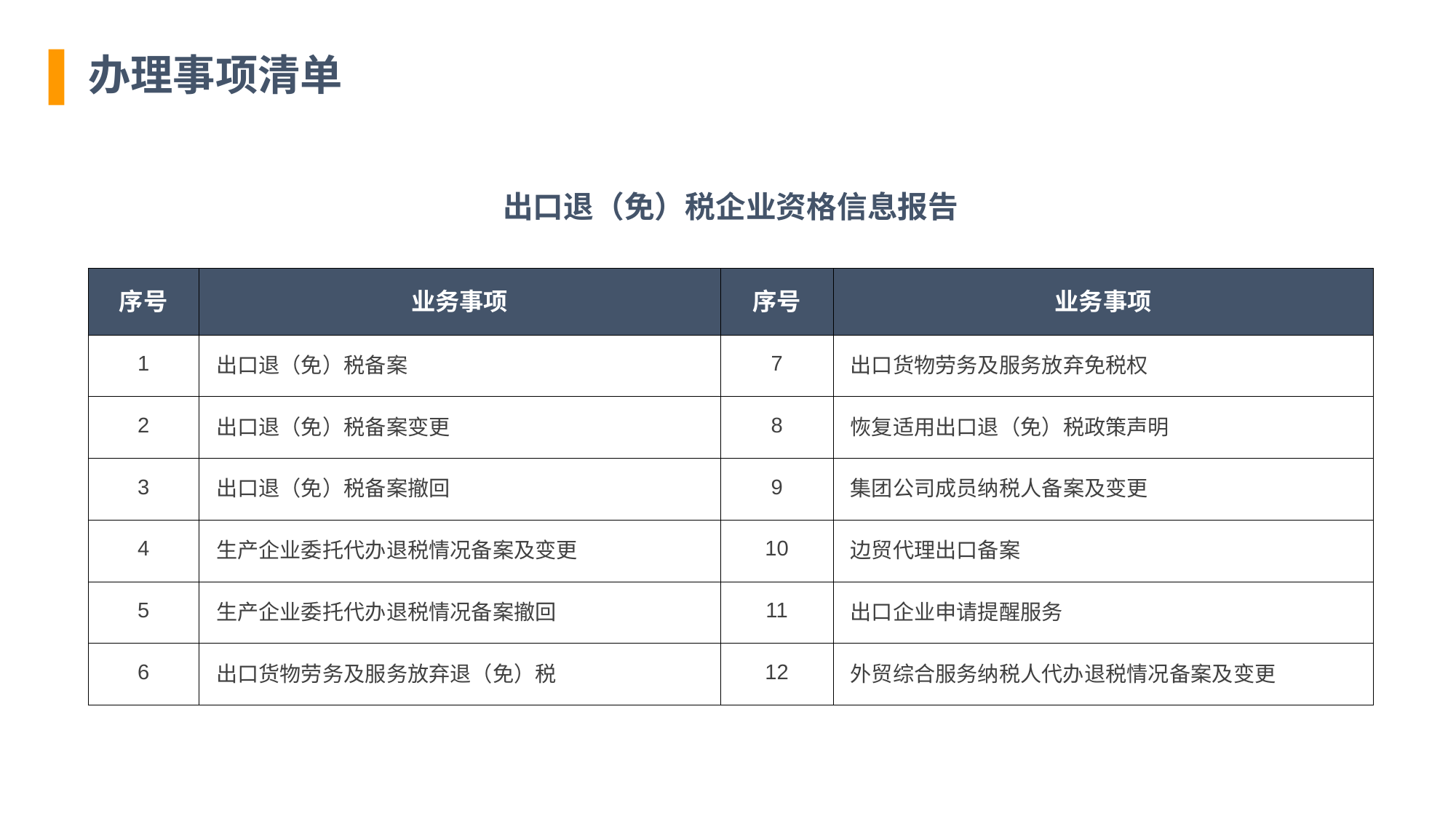

办理事项清单

| 出口退（免）税企业资格信息报告 |  |  |  |
| --- | --- | --- | --- |
| 序号 | 业务事项 | 序号 | 业务事项 |
| 1 | 出口退（免）税备案 | 7 | 出口货物劳务及服务放弃免税权 |
| 2 | 出口退（免）税备案变更 | 8 | 恢复适用出口退（免）税政策声明 |
| 3 | 出口退（免）税备案撤回 | 9 | 集团公司成员纳税人备案及变更 |
| 4 | 生产企业委托代办退税情况备案及变更 | 10 | 边贸代理出口备案 |
| 5 | 生产企业委托代办退税情况备案撤回 | 11 | 出口企业申请提醒服务 |
| 6 | 出口货物劳务及服务放弃退（免）税 | 12 | 外贸综合服务纳税人代办退税情况备案及变更 |